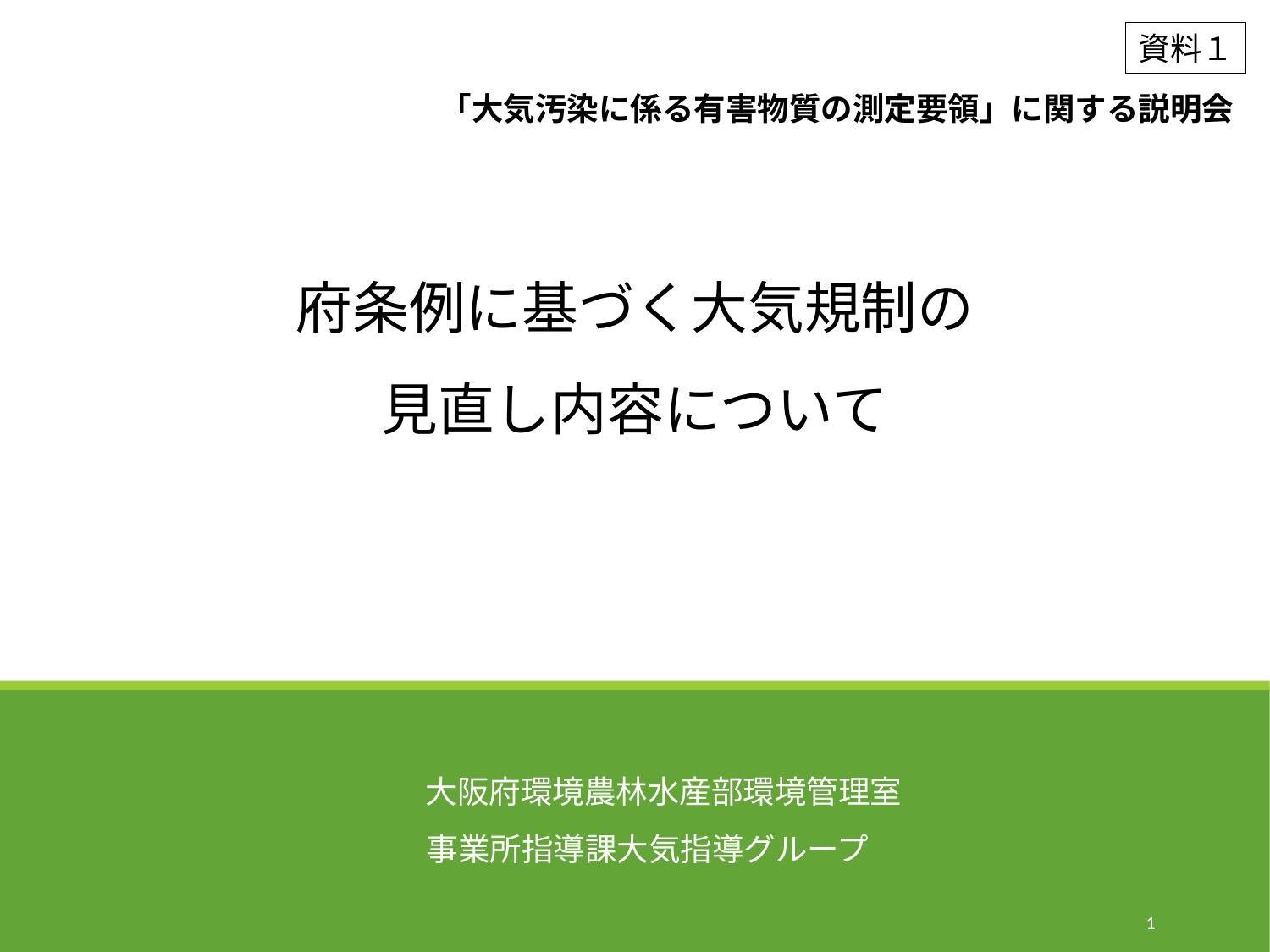

資料１
「大気汚染に係る有害物質の測定要領」に関する説明会
府条例に基づく大気規制の
見直し内容について

大阪府環境農林水産部環境管理室
事業所指導課大気指導グループ
1